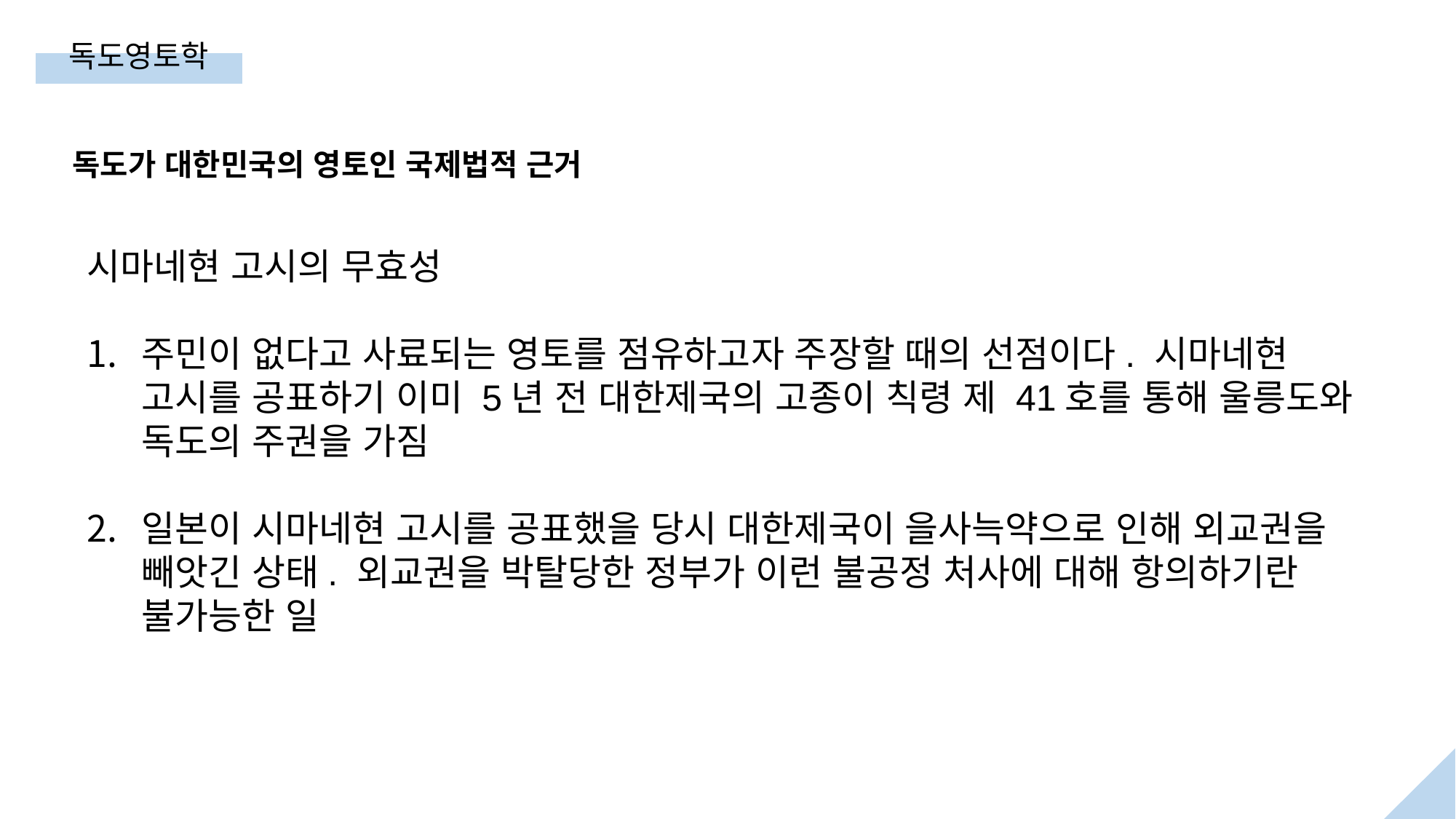

독도영토학

독도가 대한민국의 영토인 국제법적 근거
시마네현 고시의 무효성

주민이 없다고 사료되는 영토를 점유하고자 주장할 때의 선점이다. 시마네현 고시를 공표하기 이미 5년 전 대한제국의 고종이 칙령 제 41호를 통해 울릉도와 독도의 주권을 가짐

일본이 시마네현 고시를 공표했을 당시 대한제국이 을사늑약으로 인해 외교권을 빼앗긴 상태. 외교권을 박탈당한 정부가 이런 불공정 처사에 대해 항의하기란 불가능한 일